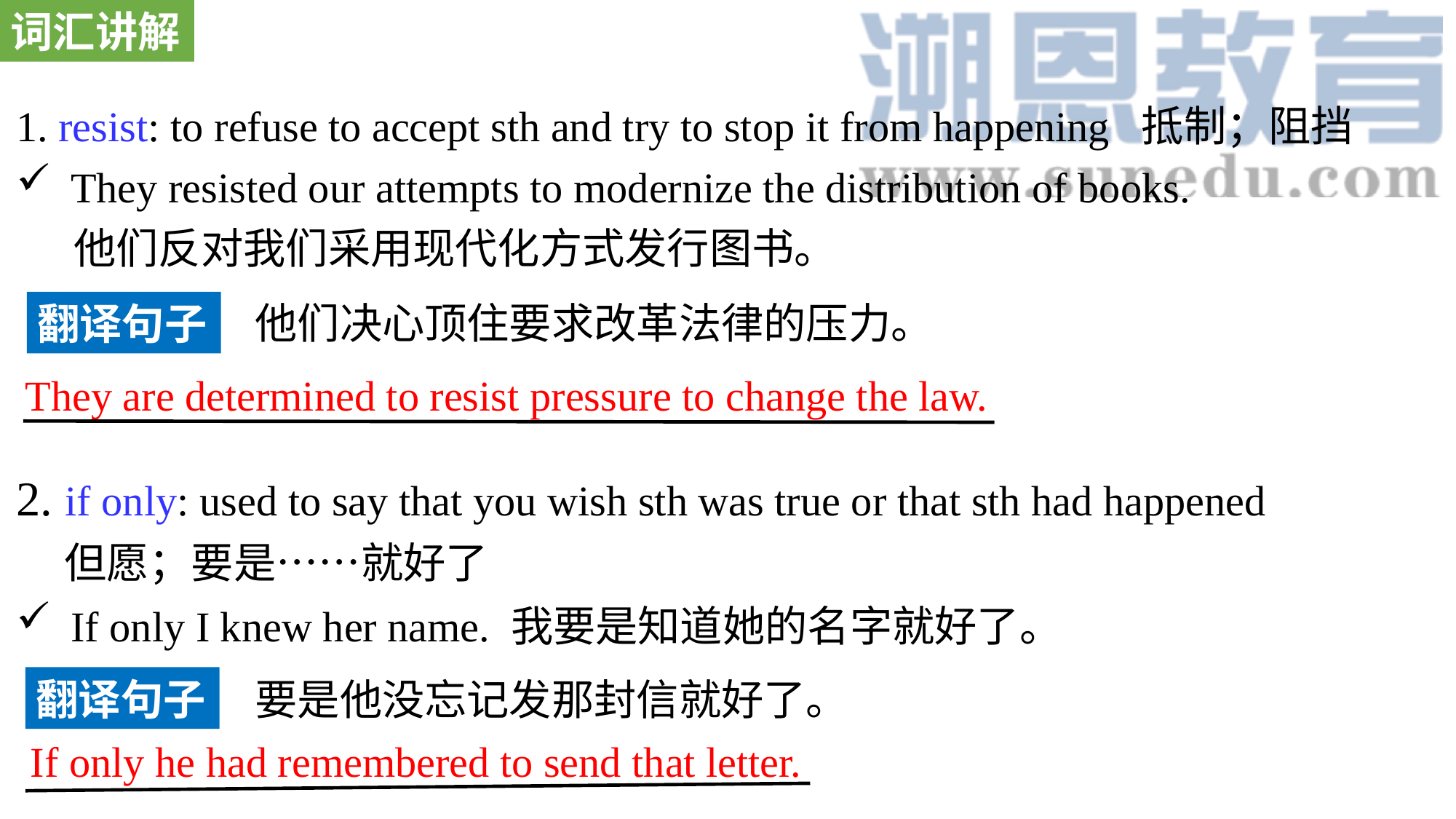

词汇讲解
1. resist: to refuse to accept sth and try to stop it from happening  抵制；阻挡
They resisted our attempts to modernize the distribution of books.
     他们反对我们采用现代化方式发行图书。

2. if only: used to say that you wish sth was true or that sth had happened
    但愿；要是……就好了
If only I knew her name. 我要是知道她的名字就好了。
翻译句子
他们决心顶住要求改革法律的压力。
They are determined to resist pressure to change the law.
翻译句子
要是他没忘记发那封信就好了。
If only he had remembered to send that letter.